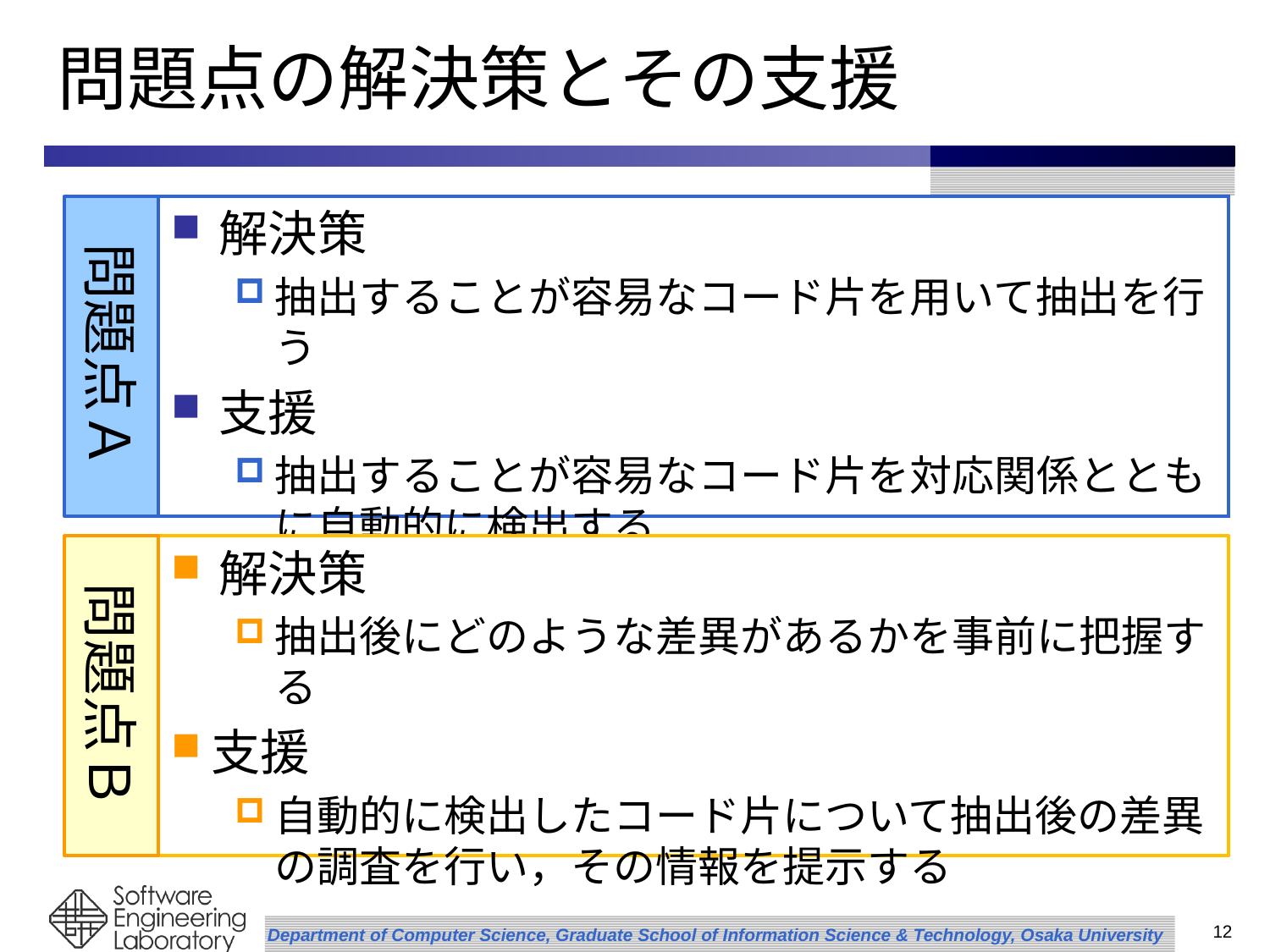

# 問題点の解決策とその支援
問題点Ａ
解決策
抽出することが容易なコード片を用いて抽出を行う
支援
抽出することが容易なコード片を対応関係とともに自動的に検出する
問題点Ｂ
解決策
抽出後にどのような差異があるかを事前に把握する
支援
自動的に検出したコード片について抽出後の差異の調査を行い，その情報を提示する
12